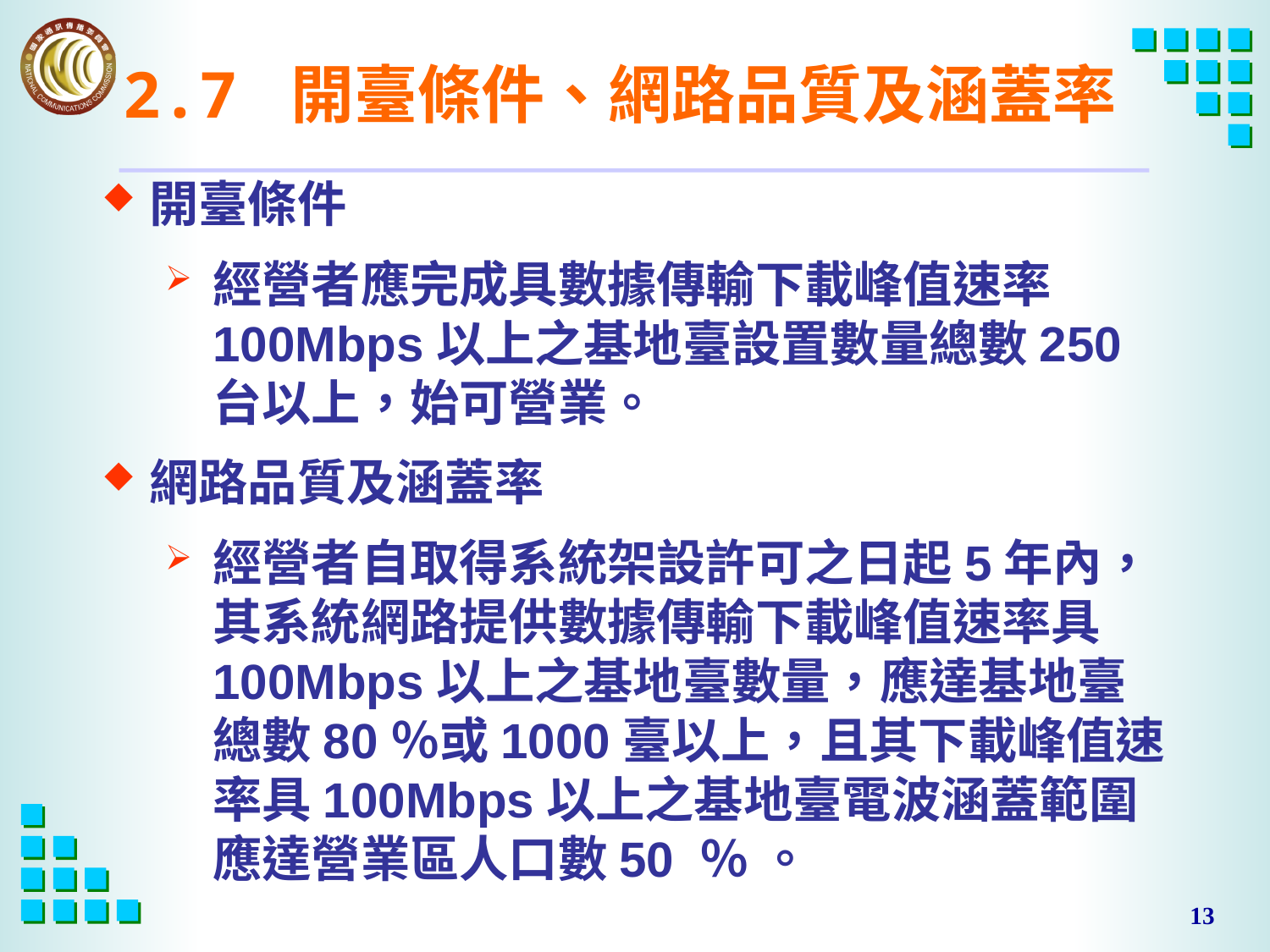

# 2.7 開臺條件、網路品質及涵蓋率
開臺條件
經營者應完成具數據傳輸下載峰值速率100Mbps以上之基地臺設置數量總數250台以上，始可營業。
網路品質及涵蓋率
經營者自取得系統架設許可之日起5年內，其系統網路提供數據傳輸下載峰值速率具100Mbps以上之基地臺數量，應達基地臺總數80％或1000臺以上，且其下載峰值速率具100Mbps以上之基地臺電波涵蓋範圍應達營業區人口數50 ％ 。